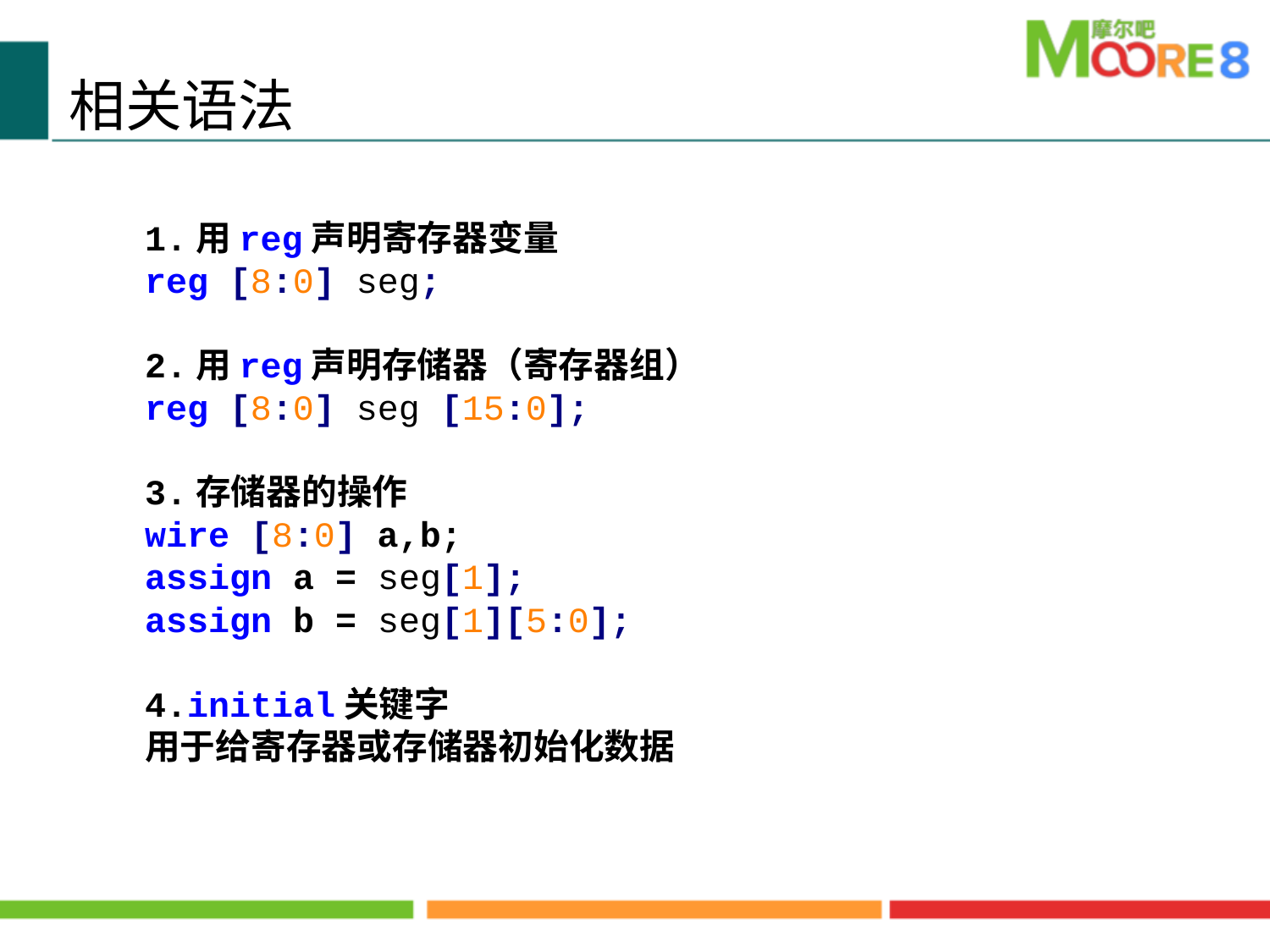

相关语法
1.用reg声明寄存器变量
reg [8:0] seg;

2.用reg声明存储器（寄存器组）
reg [8:0] seg [15:0];

3.存储器的操作
wire [8:0] a,b;
assign a = seg[1];
assign b = seg[1][5:0];

4.initial关键字
用于给寄存器或存储器初始化数据